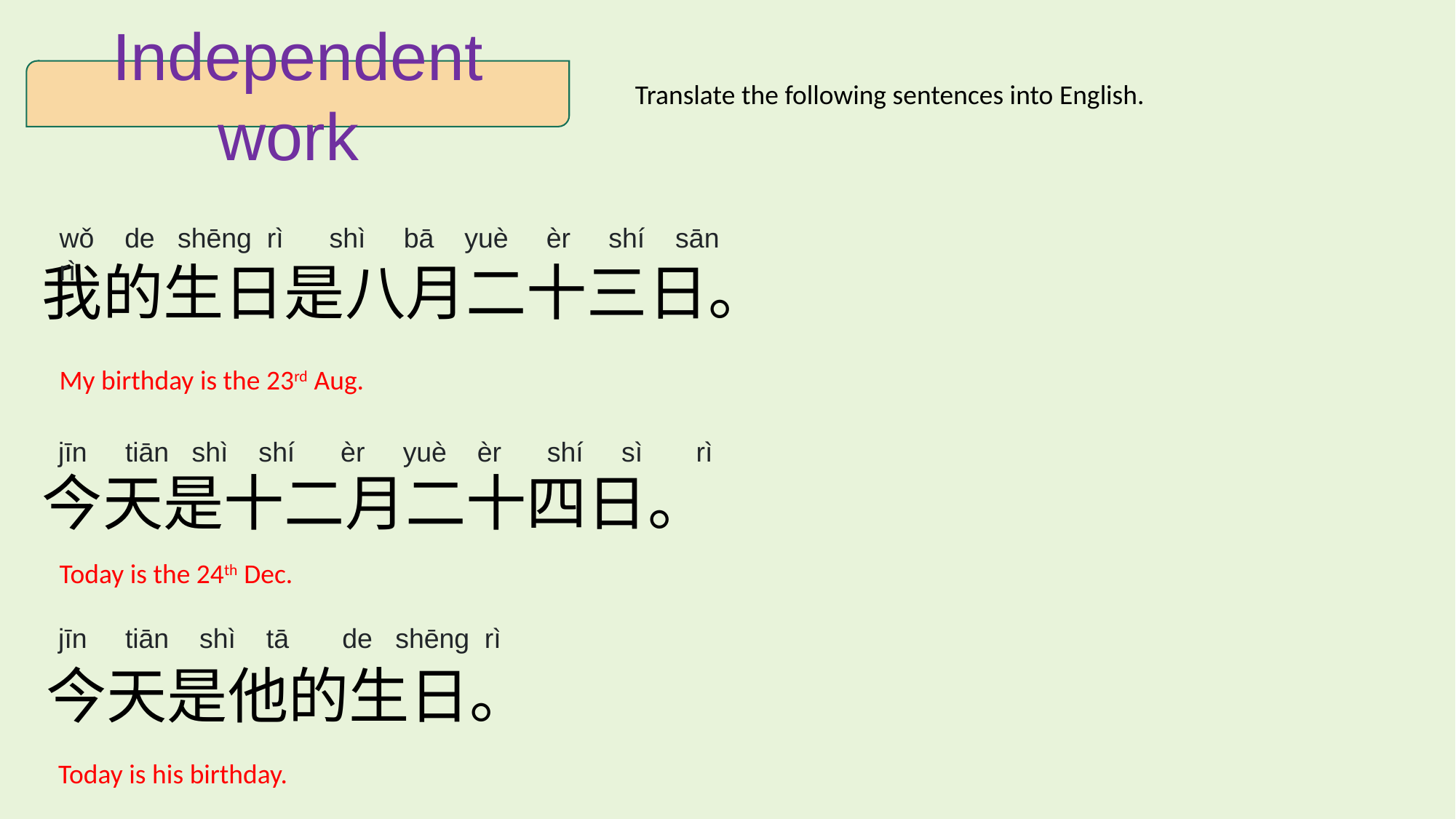

Independent work
Translate the following sentences into English.
wǒ    de   shēng  rì      shì     bā    yuè     èr     shí    sān      rì
我的生日是八月二十三日。
My birthday is the 23rd Aug.
jīn     tiān   shì    shí      èr     yuè    èr      shí     sì       rì
今天是十二月二十四日。
Today is the 24th Dec.
jīn     tiān    shì    tā       de   shēng  rì
今天是他的生日。
Today is his birthday.